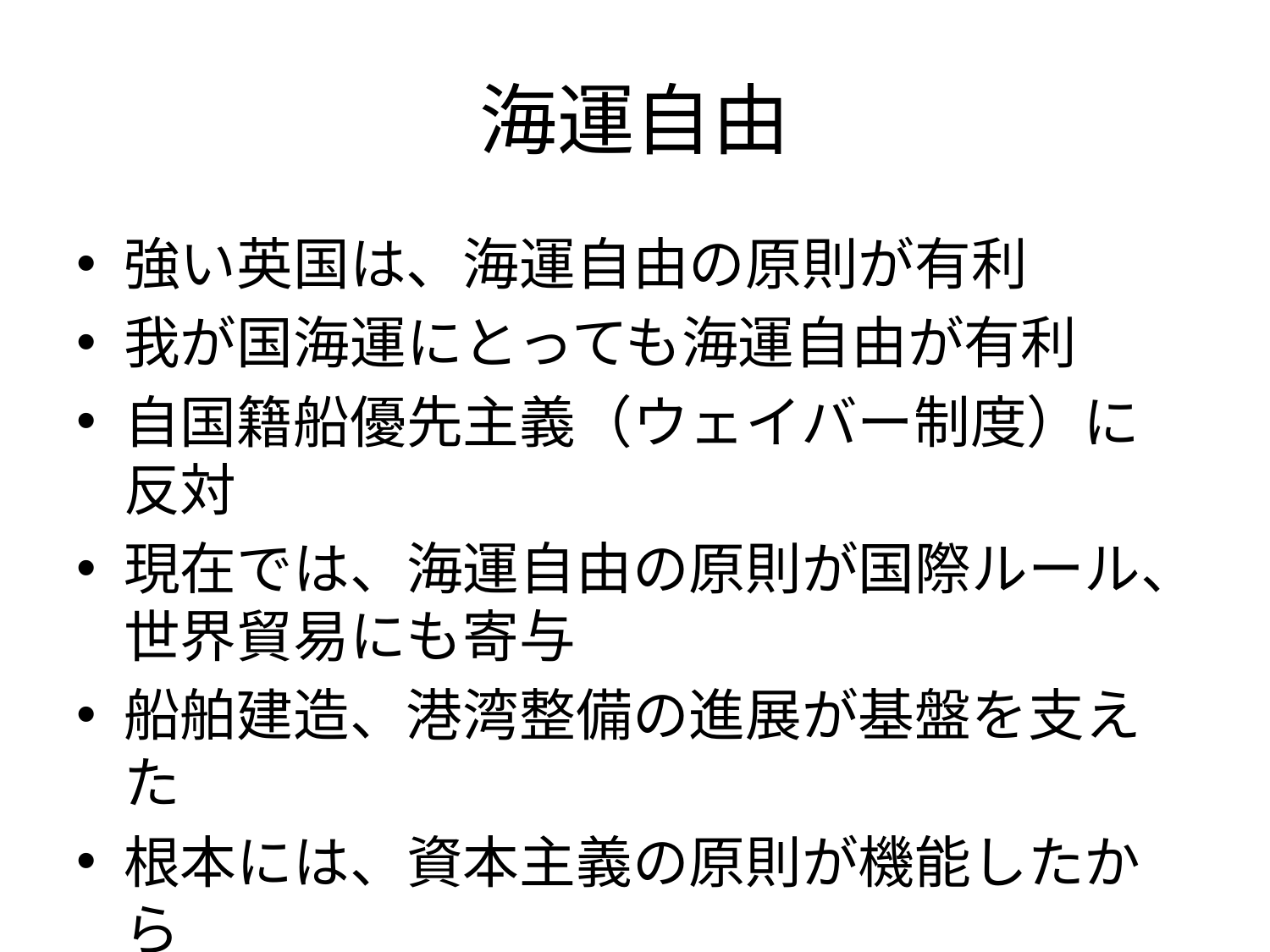

# 海運自由
強い英国は、海運自由の原則が有利
我が国海運にとっても海運自由が有利
自国籍船優先主義（ウェイバー制度）に反対
現在では、海運自由の原則が国際ルール、世界貿易にも寄与
船舶建造、港湾整備の進展が基盤を支えた
根本には、資本主義の原則が機能したから